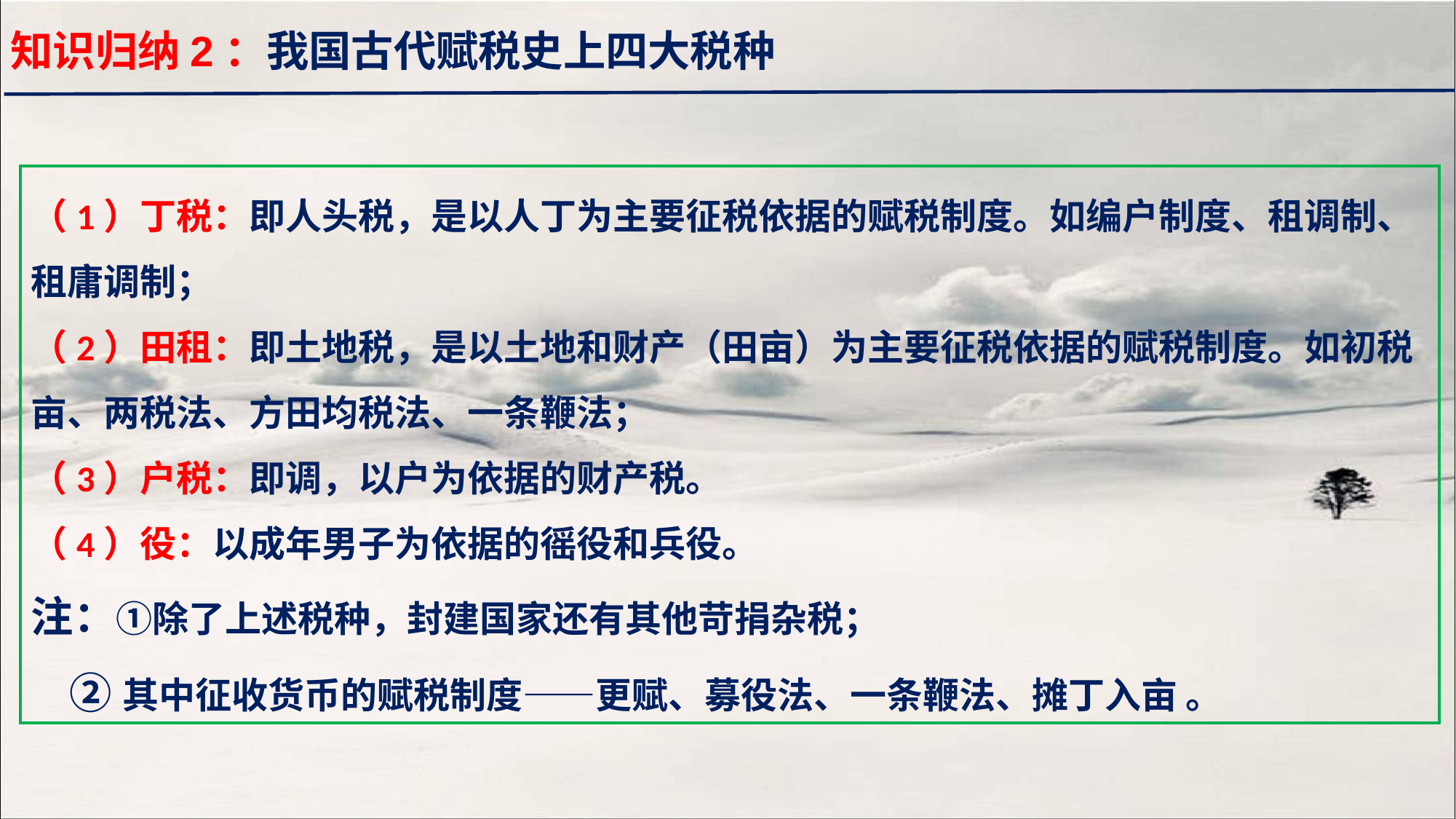

知识归纳2：我国古代赋税史上四大税种
（1）丁税：即人头税，是以人丁为主要征税依据的赋税制度。如编户制度、租调制、租庸调制；
（2）田租：即土地税，是以土地和财产（田亩）为主要征税依据的赋税制度。如初税亩、两税法、方田均税法、一条鞭法；
（3）户税：即调，以户为依据的财产税。
（4）役：以成年男子为依据的徭役和兵役。
注：①除了上述税种，封建国家还有其他苛捐杂税；
    ②其中征收货币的赋税制度——更赋、募役法、一条鞭法、摊丁入亩 。